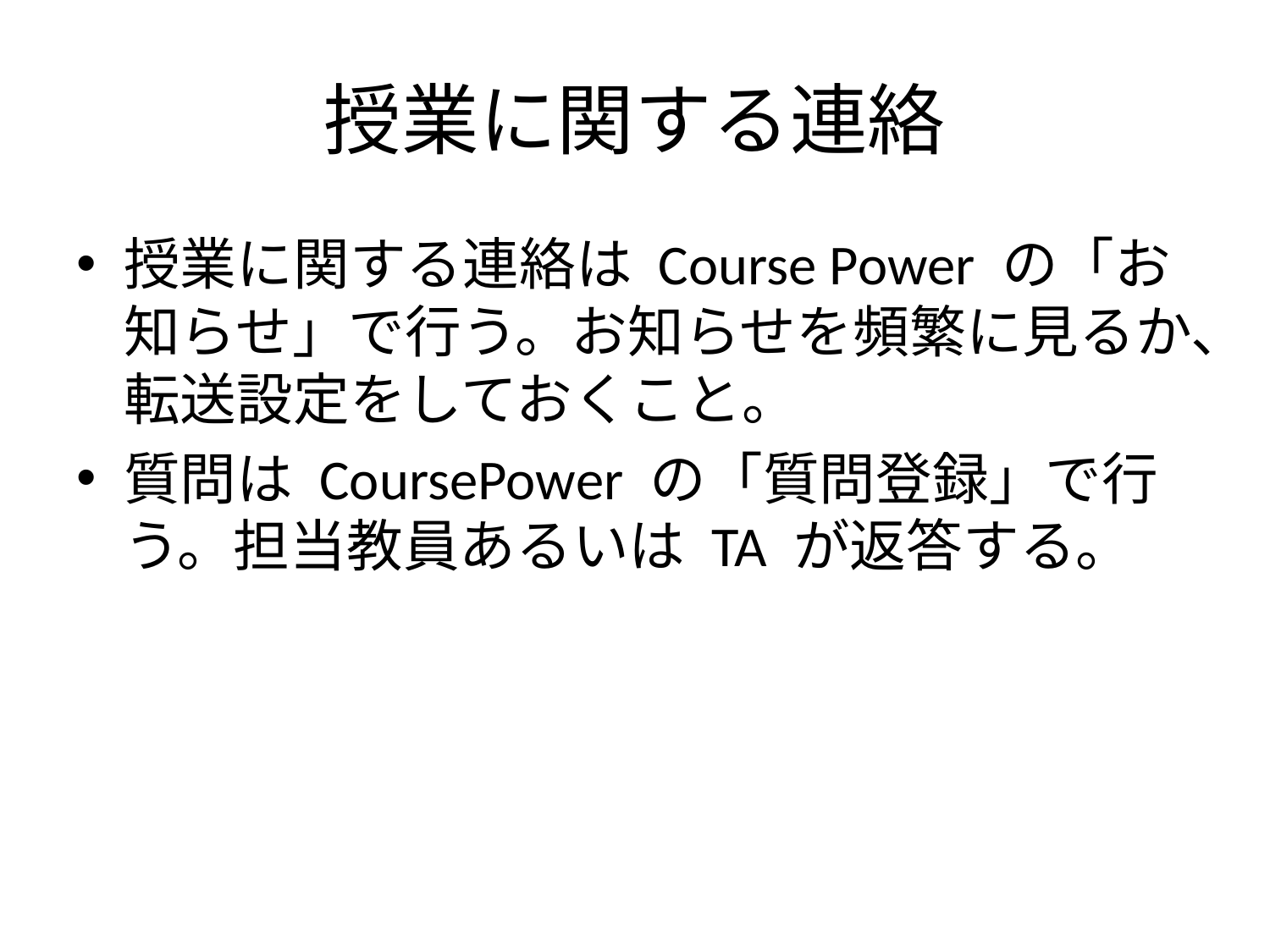

# 授業に関する連絡
授業に関する連絡は Course Power の「お知らせ」で行う。お知らせを頻繁に見るか、転送設定をしておくこと。
質問は CoursePower の「質問登録」で行う。担当教員あるいは TA が返答する。